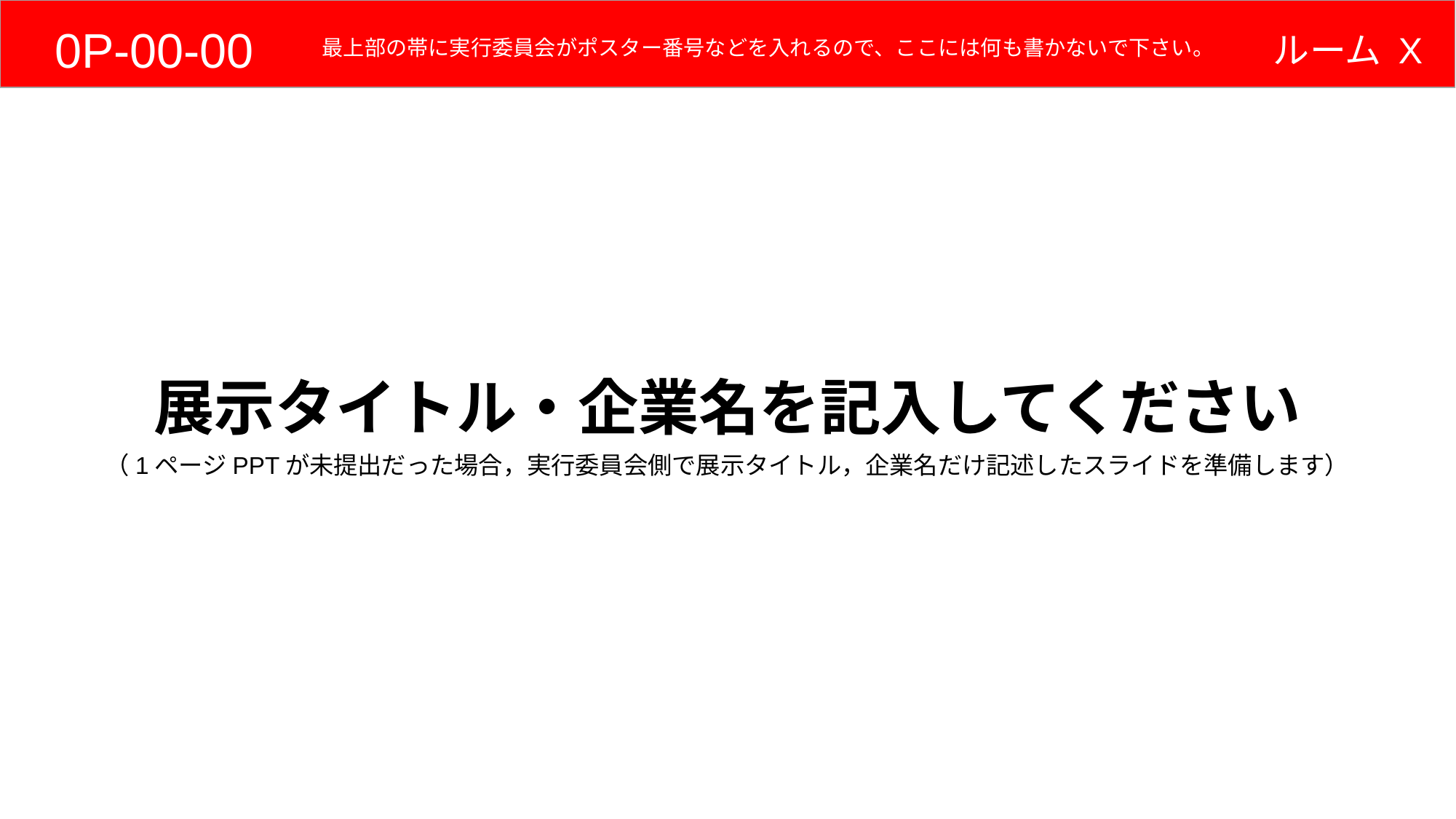

展示タイトル・企業名を記入してください
（1ページPPTが未提出だった場合，実行委員会側で展示タイトル，企業名だけ記述したスライドを準備します）